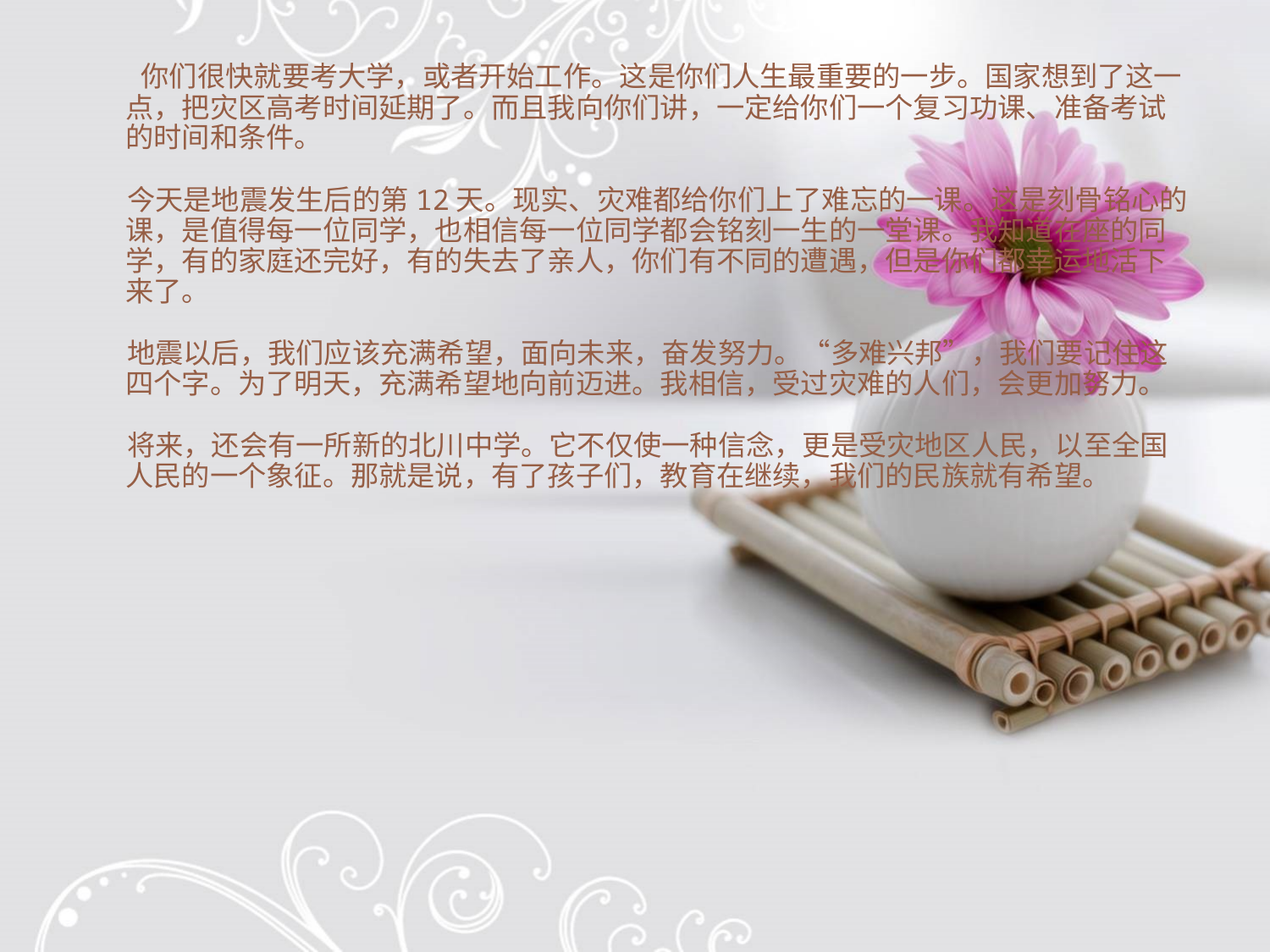

你们很快就要考大学，或者开始工作。这是你们人生最重要的一步。国家想到了这一点，把灾区高考时间延期了。而且我向你们讲，一定给你们一个复习功课、准备考试的时间和条件。
       今天是地震发生后的第12天。现实、灾难都给你们上了难忘的一课。这是刻骨铭心的课，是值得每一位同学，也相信每一位同学都会铭刻一生的一堂课。我知道在座的同学，有的家庭还完好，有的失去了亲人，你们有不同的遭遇，但是你们都幸运地活下来了。
       地震以后，我们应该充满希望，面向未来，奋发努力。“多难兴邦”，我们要记住这四个字。为了明天，充满希望地向前迈进。我相信，受过灾难的人们，会更加努力。
       将来，还会有一所新的北川中学。它不仅使一种信念，更是受灾地区人民，以至全国人民的一个象征。那就是说，有了孩子们，教育在继续，我们的民族就有希望。